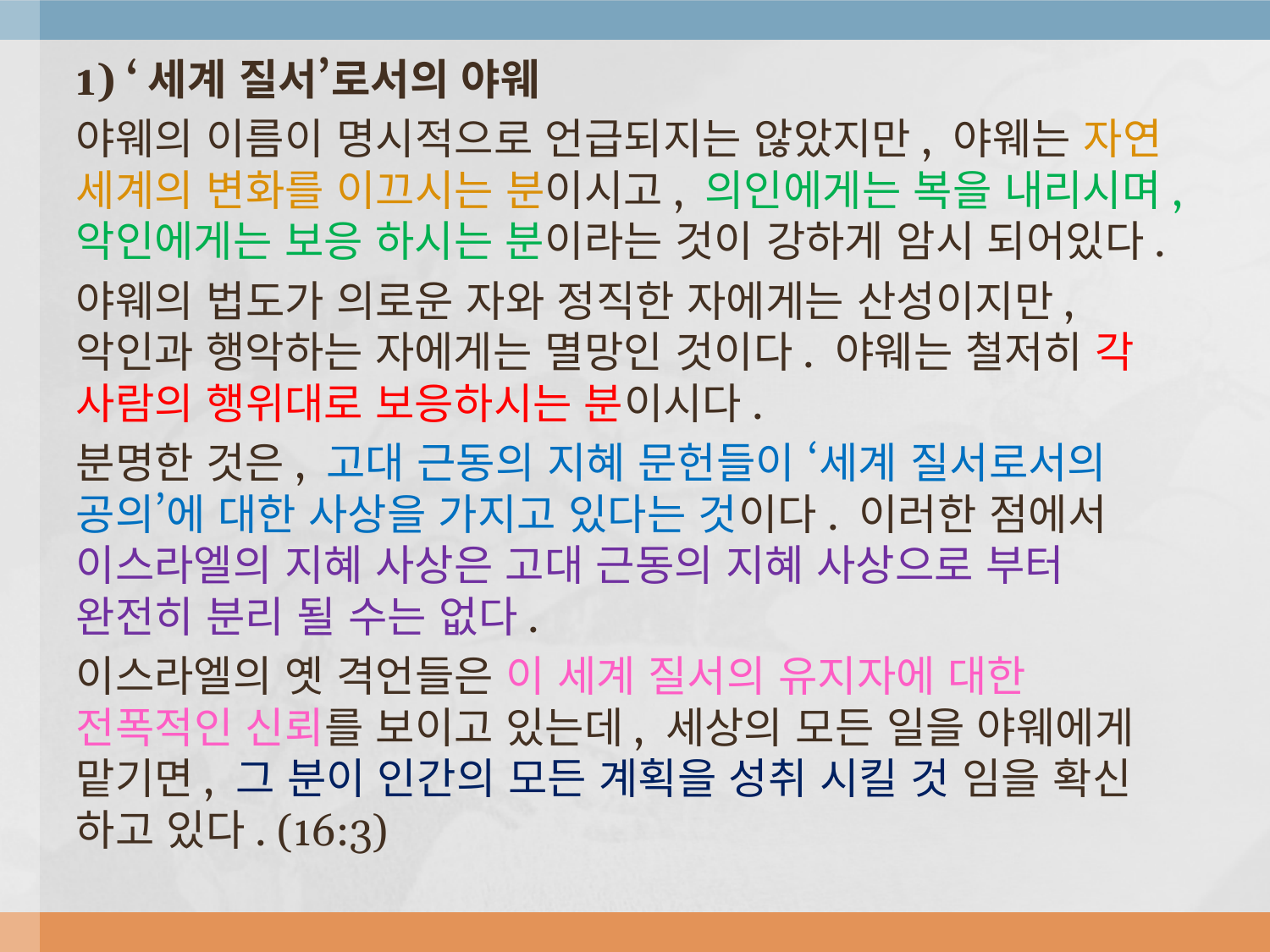

1) ‘세계 질서’로서의 야웨
야웨의 이름이 명시적으로 언급되지는 않았지만, 야웨는 자연 세계의 변화를 이끄시는 분이시고, 의인에게는 복을 내리시며, 악인에게는 보응 하시는 분이라는 것이 강하게 암시 되어있다.
야웨의 법도가 의로운 자와 정직한 자에게는 산성이지만, 악인과 행악하는 자에게는 멸망인 것이다. 야웨는 철저히 각 사람의 행위대로 보응하시는 분이시다.
분명한 것은, 고대 근동의 지혜 문헌들이 ‘세계 질서로서의 공의’에 대한 사상을 가지고 있다는 것이다. 이러한 점에서 이스라엘의 지혜 사상은 고대 근동의 지혜 사상으로 부터 완전히 분리 될 수는 없다.
이스라엘의 옛 격언들은 이 세계 질서의 유지자에 대한 전폭적인 신뢰를 보이고 있는데, 세상의 모든 일을 야웨에게 맡기면, 그 분이 인간의 모든 계획을 성취 시킬 것 임을 확신 하고 있다. (16:3)